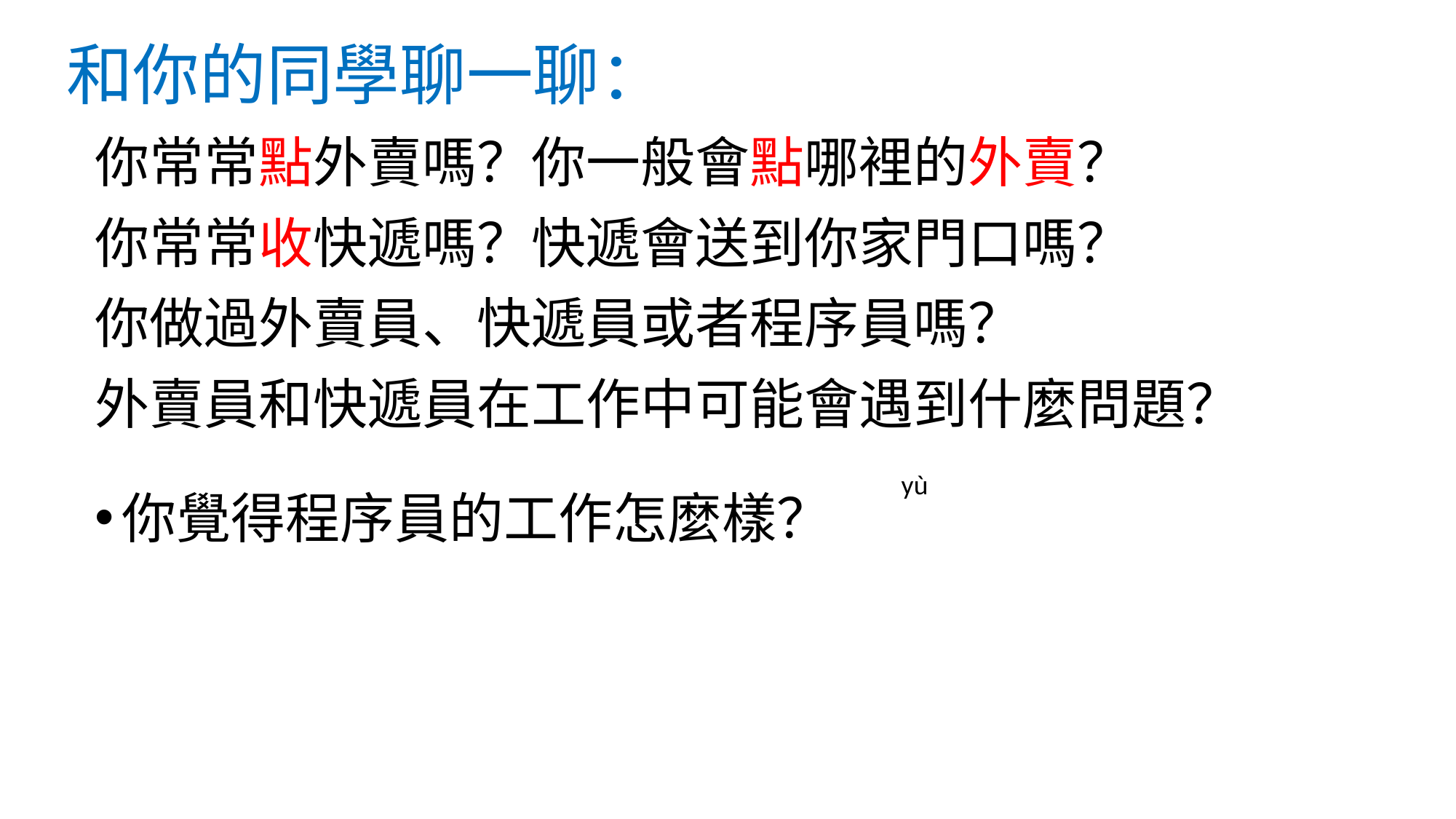

# 和你的同學聊一聊：
你常常點外賣嗎？你一般會點哪裡的外賣？
你常常收快遞嗎？快遞會送到你家門口嗎？
你做過外賣員、快遞員或者程序員嗎？
外賣員和快遞員在工作中可能會遇到什麼問題？
你覺得程序員的工作怎麼樣？
yù